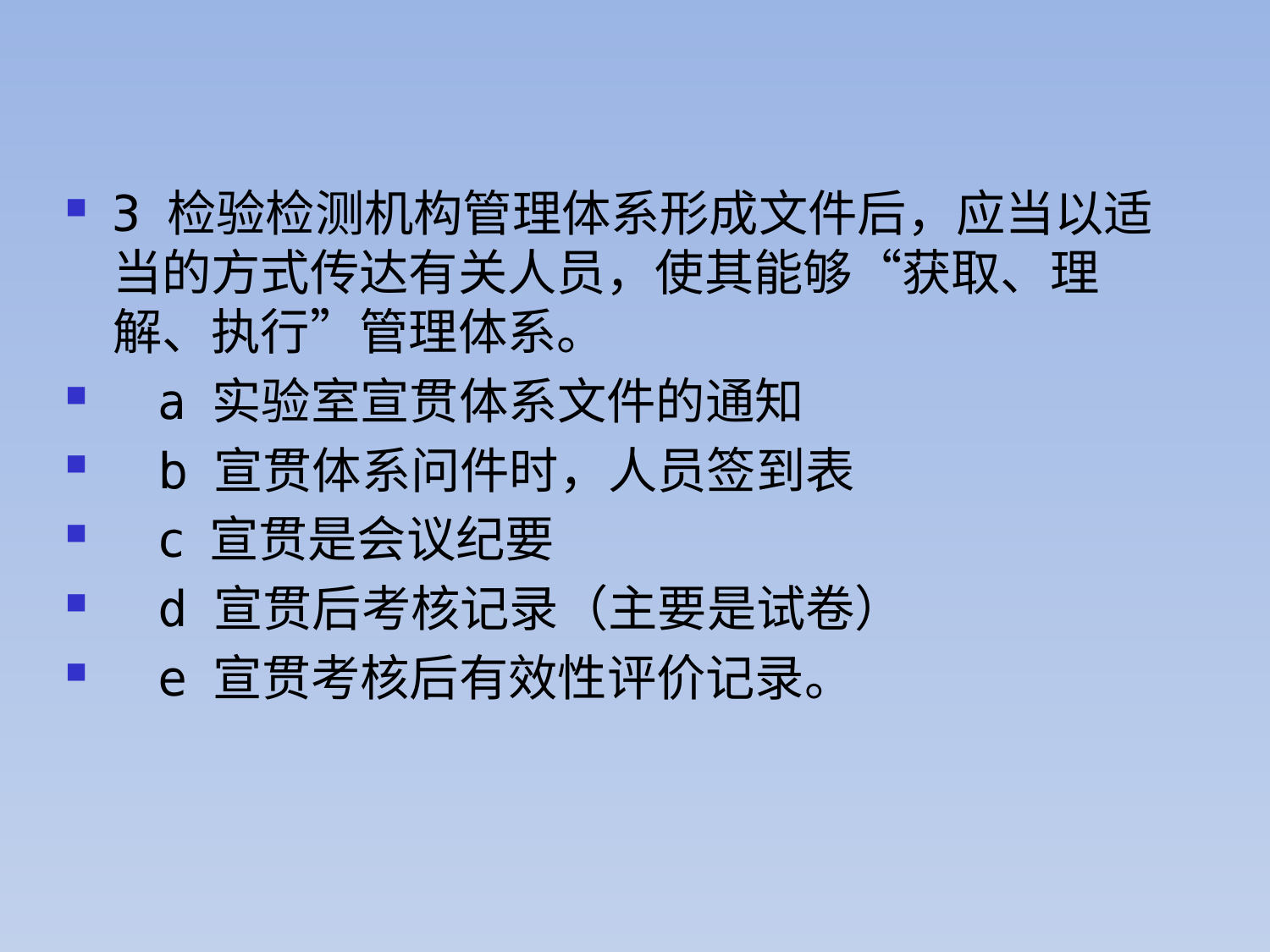

3 检验检测机构管理体系形成文件后，应当以适当的方式传达有关人员，使其能够“获取、理解、执行”管理体系。
   a 实验室宣贯体系文件的通知
   b 宣贯体系问件时，人员签到表
   c 宣贯是会议纪要
   d 宣贯后考核记录（主要是试卷）
   e 宣贯考核后有效性评价记录。